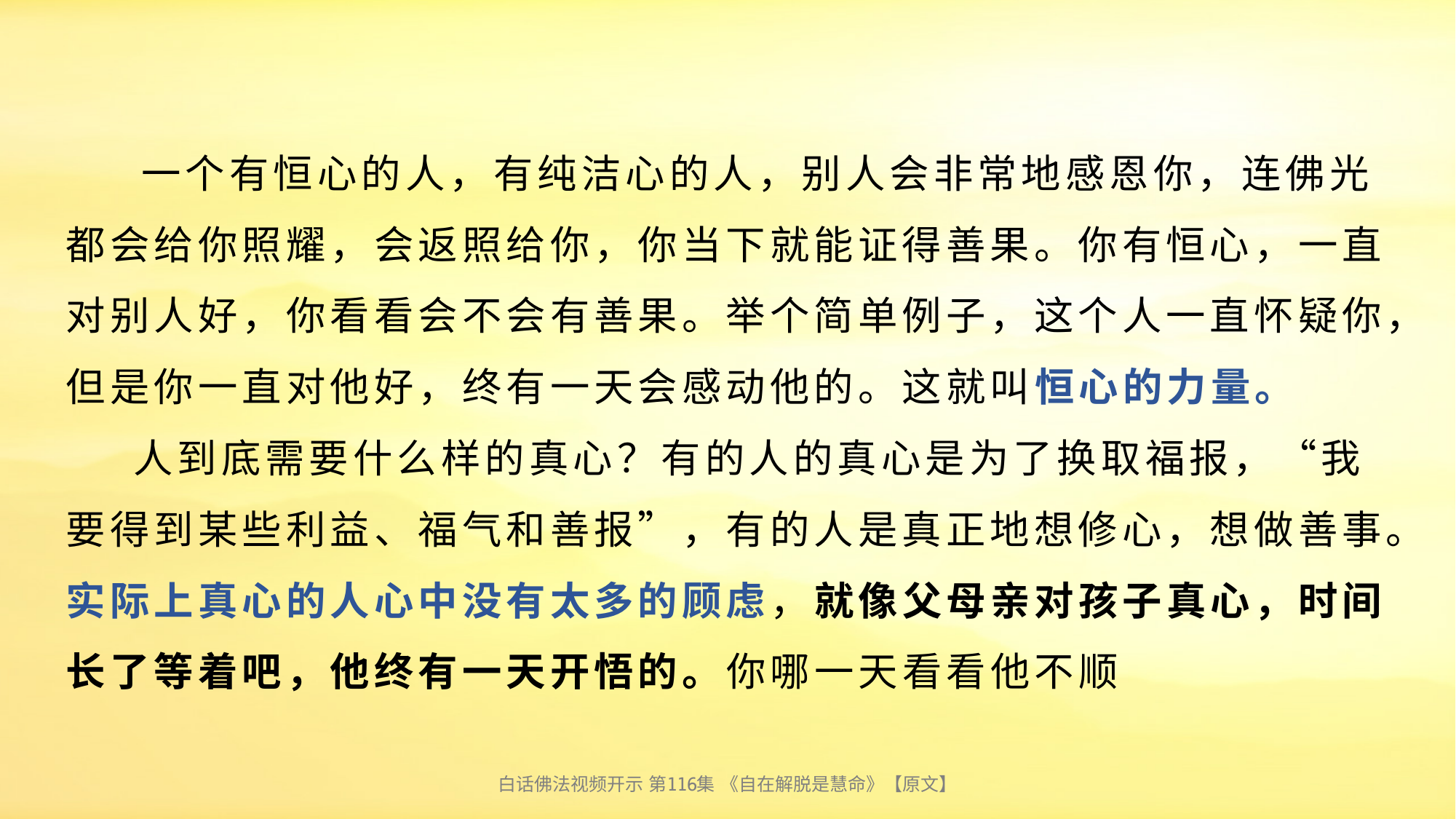

# 一个有恒心的人，有纯洁心的人，别人会非常地感恩你，连佛光都会给你照耀，会返照给你，你当下就能证得善果。你有恒心，一直对别人好，你看看会不会有善果。举个简单例子，这个人一直怀疑你，但是你一直对他好，终有一天会感动他的。这就叫恒心的力量。 人到底需要什么样的真心？有的人的真心是为了换取福报，“我要得到某些利益、福气和善报”，有的人是真正地想修心，想做善事。实际上真心的人心中没有太多的顾虑，就像父母亲对孩子真心，时间长了等着吧，他终有一天开悟的。你哪一天看看他不顺
白话佛法视频开示 第116集 《自在解脱是慧命》【原文】